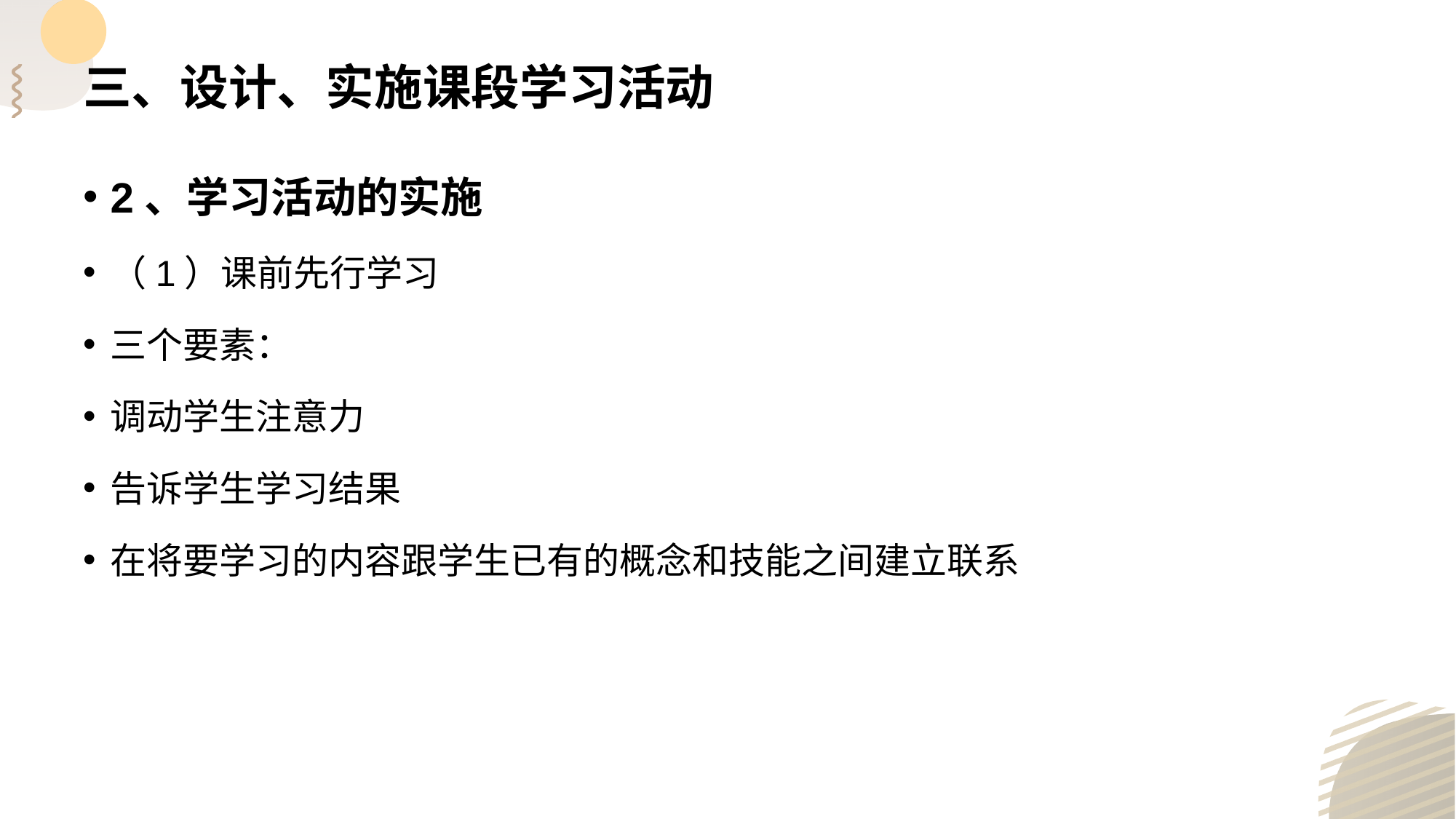

# 三、设计、实施课段学习活动
2、学习活动的实施
（1）课前先行学习
三个要素：
调动学生注意力
告诉学生学习结果
在将要学习的内容跟学生已有的概念和技能之间建立联系